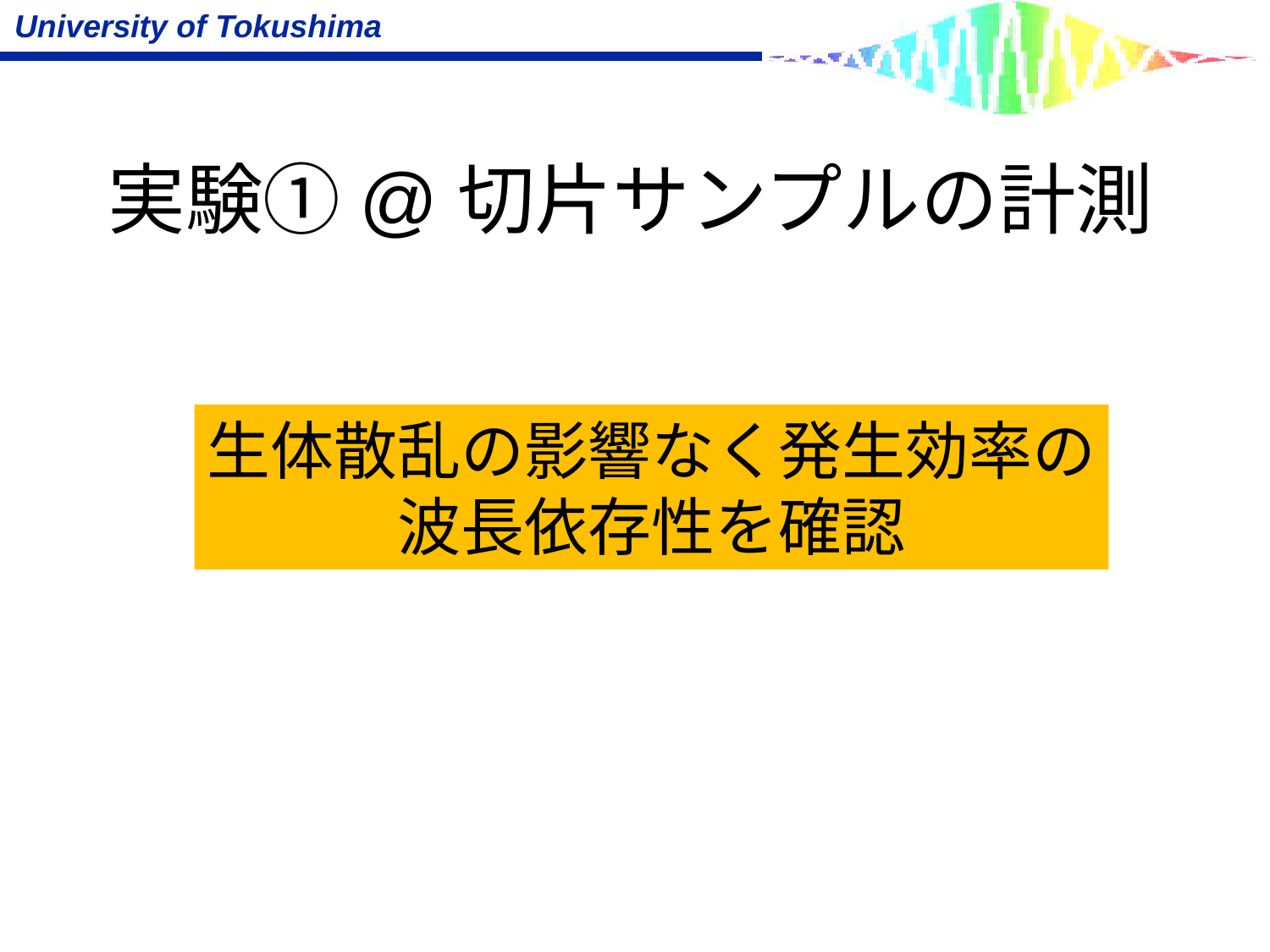

# 実験①@切片サンプルの計測
生体散乱の影響なく発生効率の
波長依存性を確認